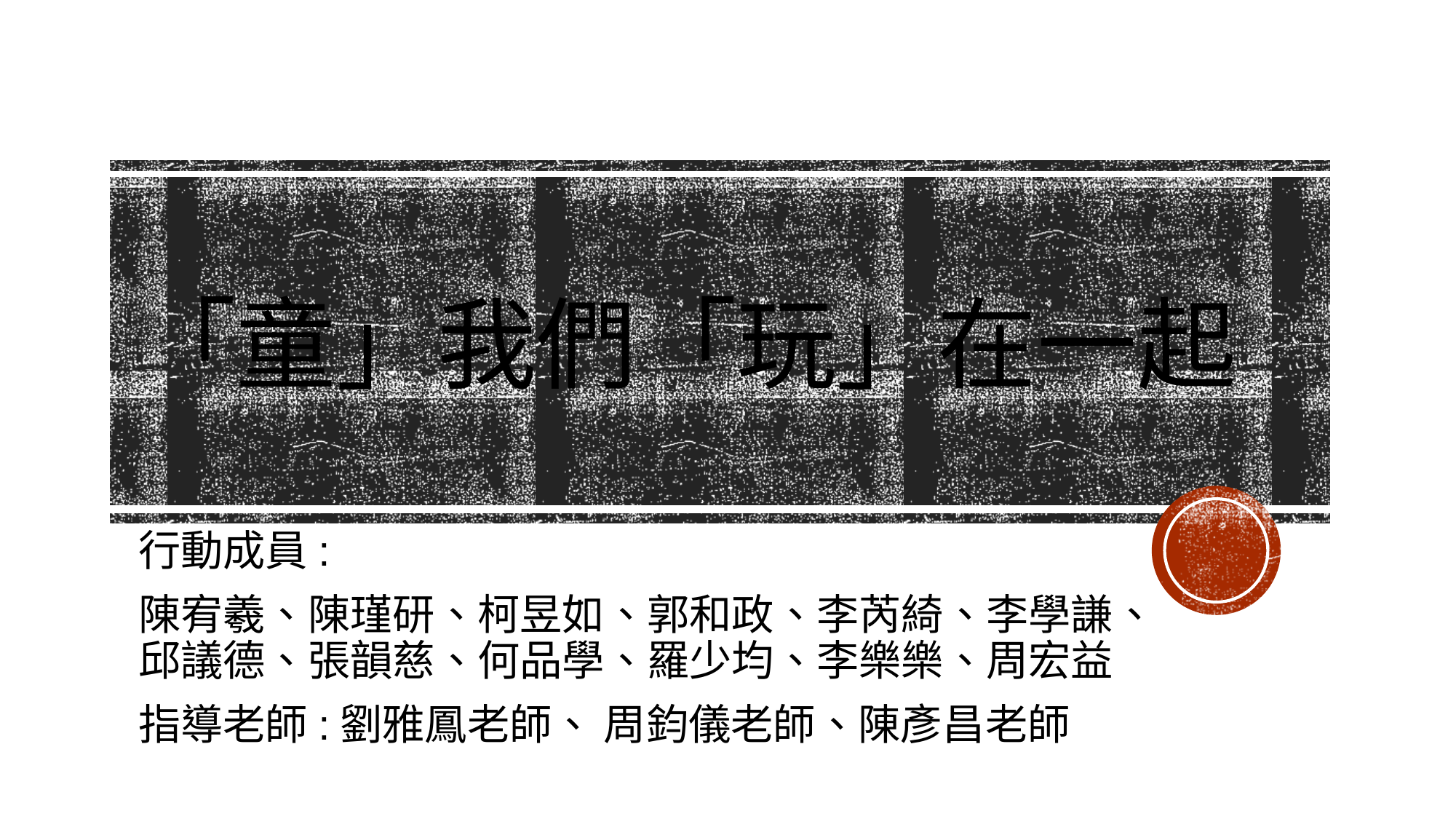

# 「童」我們「玩」在一起
行動成員:
陳宥羲、陳瑾研、柯昱如、郭和政、李芮綺、李學謙、邱議德、張韻慈、何品學、羅少均、李樂樂、周宏益
指導老師:劉雅鳳老師、 周鈞儀老師、陳彥昌老師